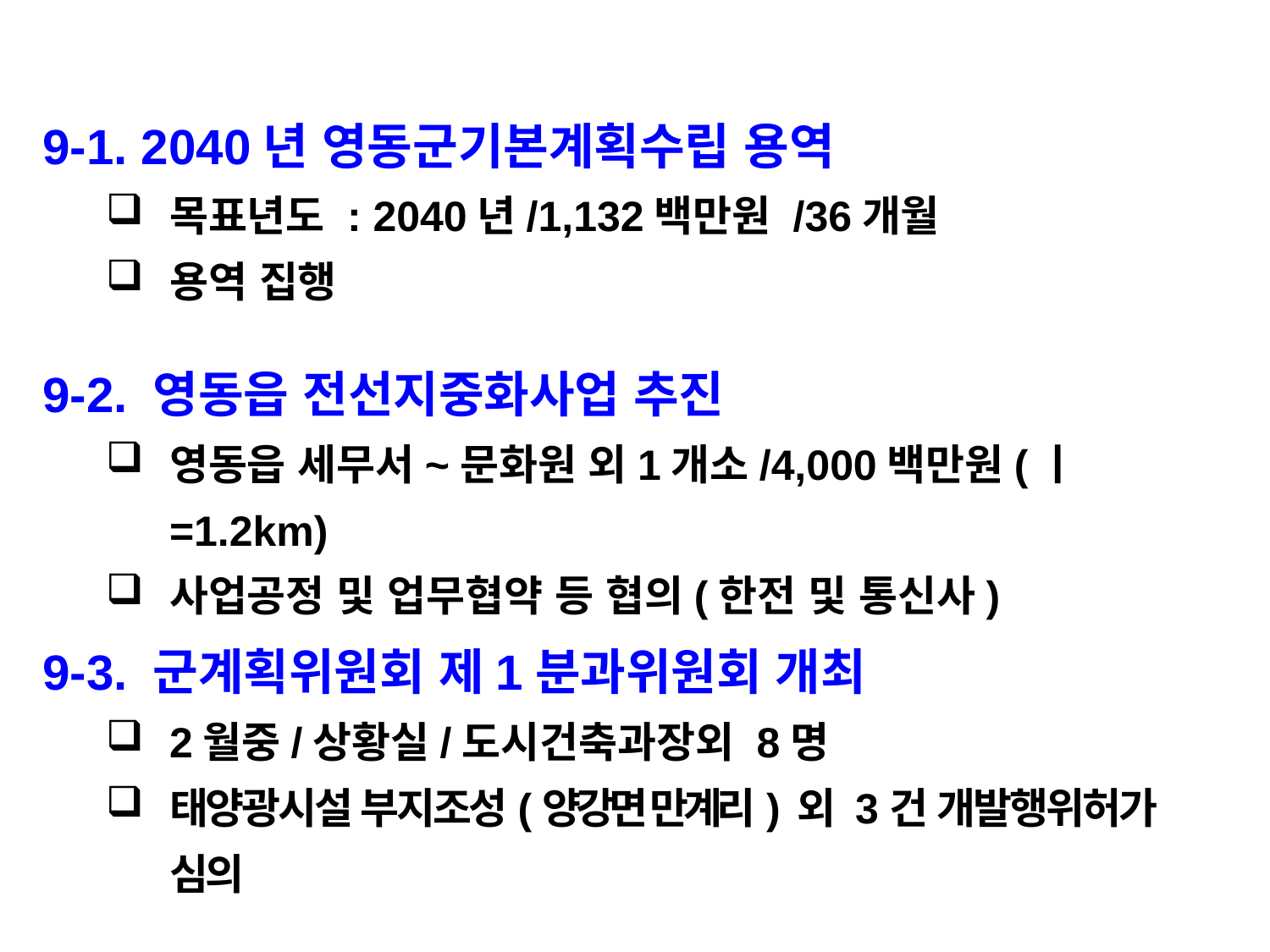

9-1. 2040년 영동군기본계획수립 용역
목표년도 : 2040년/1,132백만원 /36개월
용역 집행
9-2. 영동읍 전선지중화사업 추진
영동읍 세무서~문화원 외1개소/4,000백만원(ㅣ=1.2km)
사업공정 및 업무협약 등 협의(한전 및 통신사)
9-3. 군계획위원회 제1분과위원회 개최
2월중/상황실/도시건축과장외 8명
태양광시설 부지조성(양강면 만계리) 외 3건 개발행위허가 심의